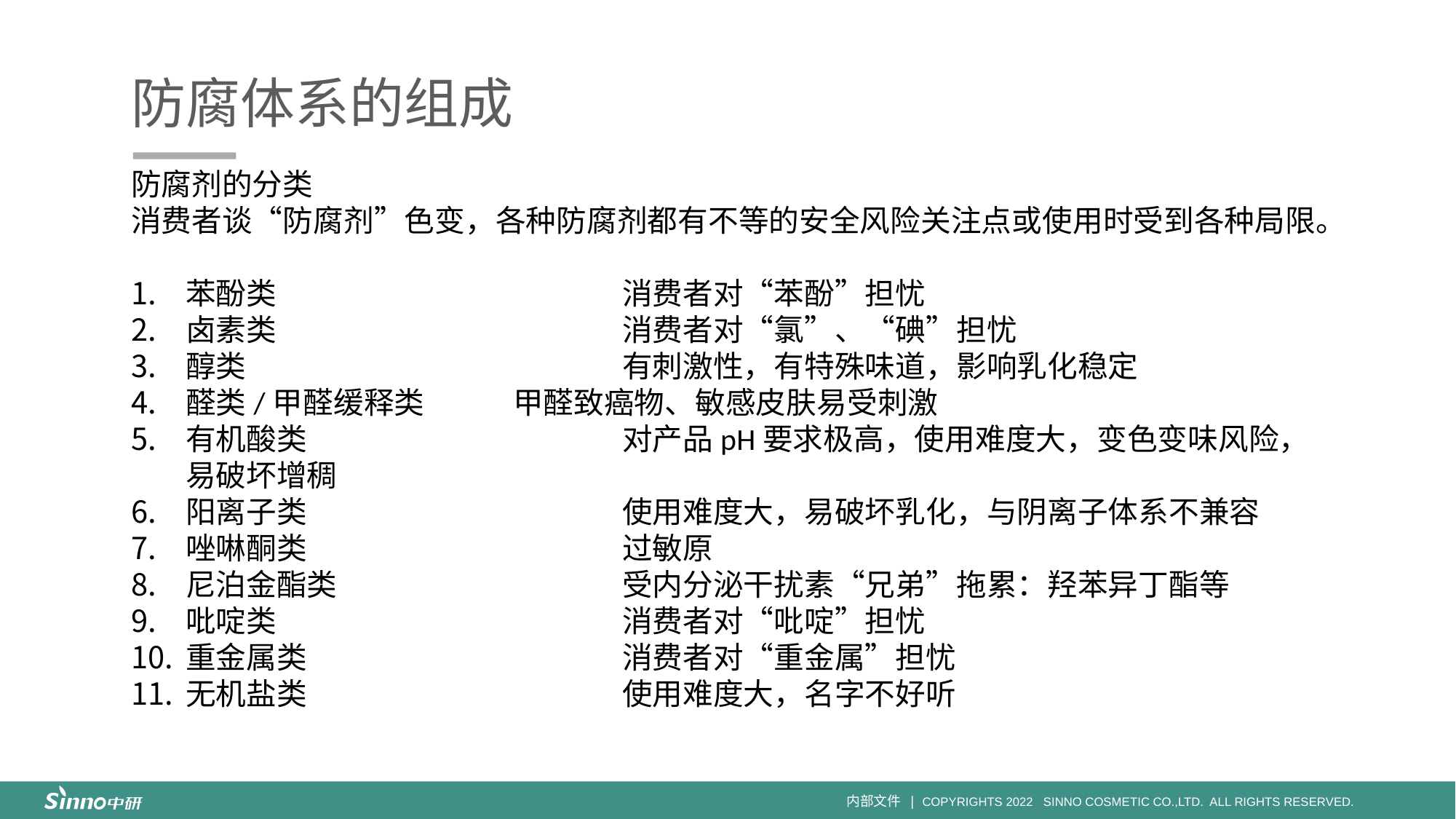

防腐体系的组成

防腐剂的分类
消费者谈“防腐剂”色变，各种防腐剂都有不等的安全风险关注点或使用时受到各种局限。

苯酚类				消费者对“苯酚”担忧
卤素类				消费者对“氯”、“碘”担忧
醇类				有刺激性，有特殊味道，影响乳化稳定
醛类/甲醛缓释类	甲醛致癌物、敏感皮肤易受刺激
有机酸类			对产品pH要求极高，使用难度大，变色变味风险，易破坏增稠
阳离子类			使用难度大，易破坏乳化，与阴离子体系不兼容
唑啉酮类			过敏原
尼泊金酯类			受内分泌干扰素“兄弟”拖累：羟苯异丁酯等
吡啶类				消费者对“吡啶”担忧
重金属类			消费者对“重金属”担忧
无机盐类			使用难度大，名字不好听